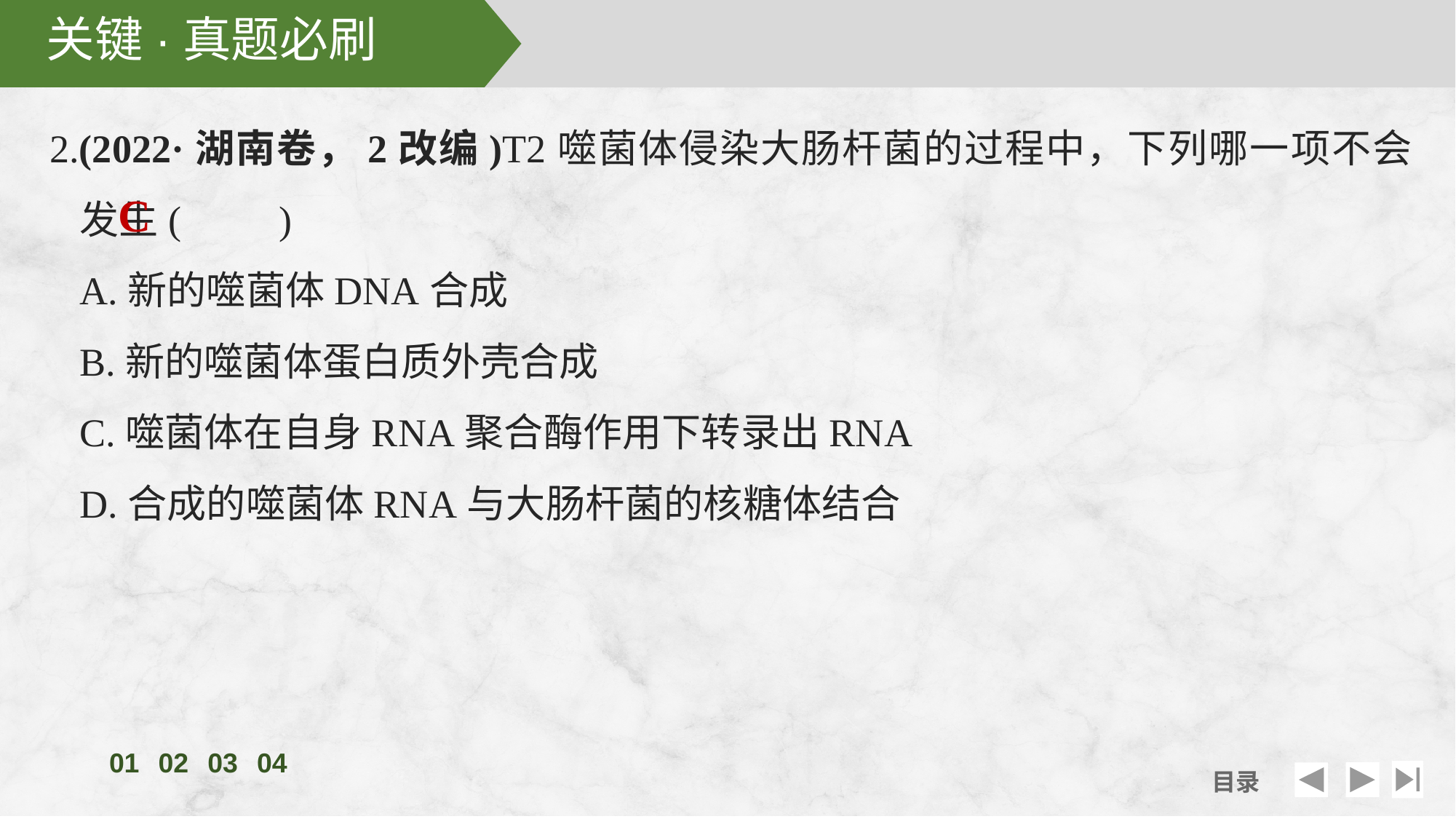

2.(2022·湖南卷，2改编)T2噬菌体侵染大肠杆菌的过程中，下列哪一项不会发生(　　)
A.新的噬菌体DNA合成
B.新的噬菌体蛋白质外壳合成
C.噬菌体在自身RNA聚合酶作用下转录出RNA
D.合成的噬菌体RNA与大肠杆菌的核糖体结合
C